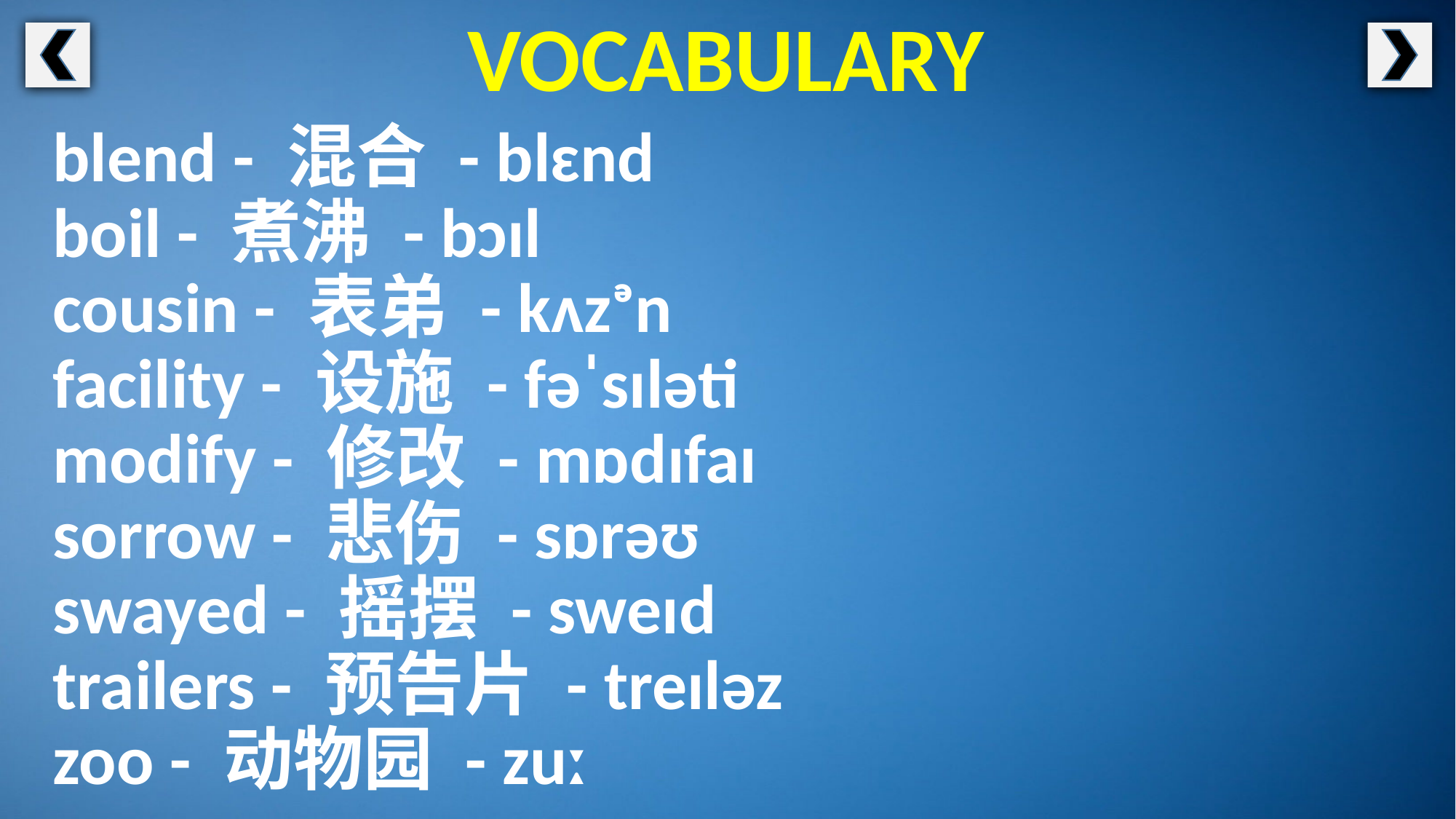

VOCABULARY
blend - 混合 - blɛnd
boil - 煮沸 - bɔɪl
cousin - 表弟 - kʌzᵊn
facility - 设施 - fəˈsɪləti
modify - 修改 - mɒdɪfaɪ
sorrow - 悲伤 - sɒrəʊ
swayed - 摇摆 - sweɪd
trailers - 预告片 - treɪləz
zoo - 动物园 - zuː